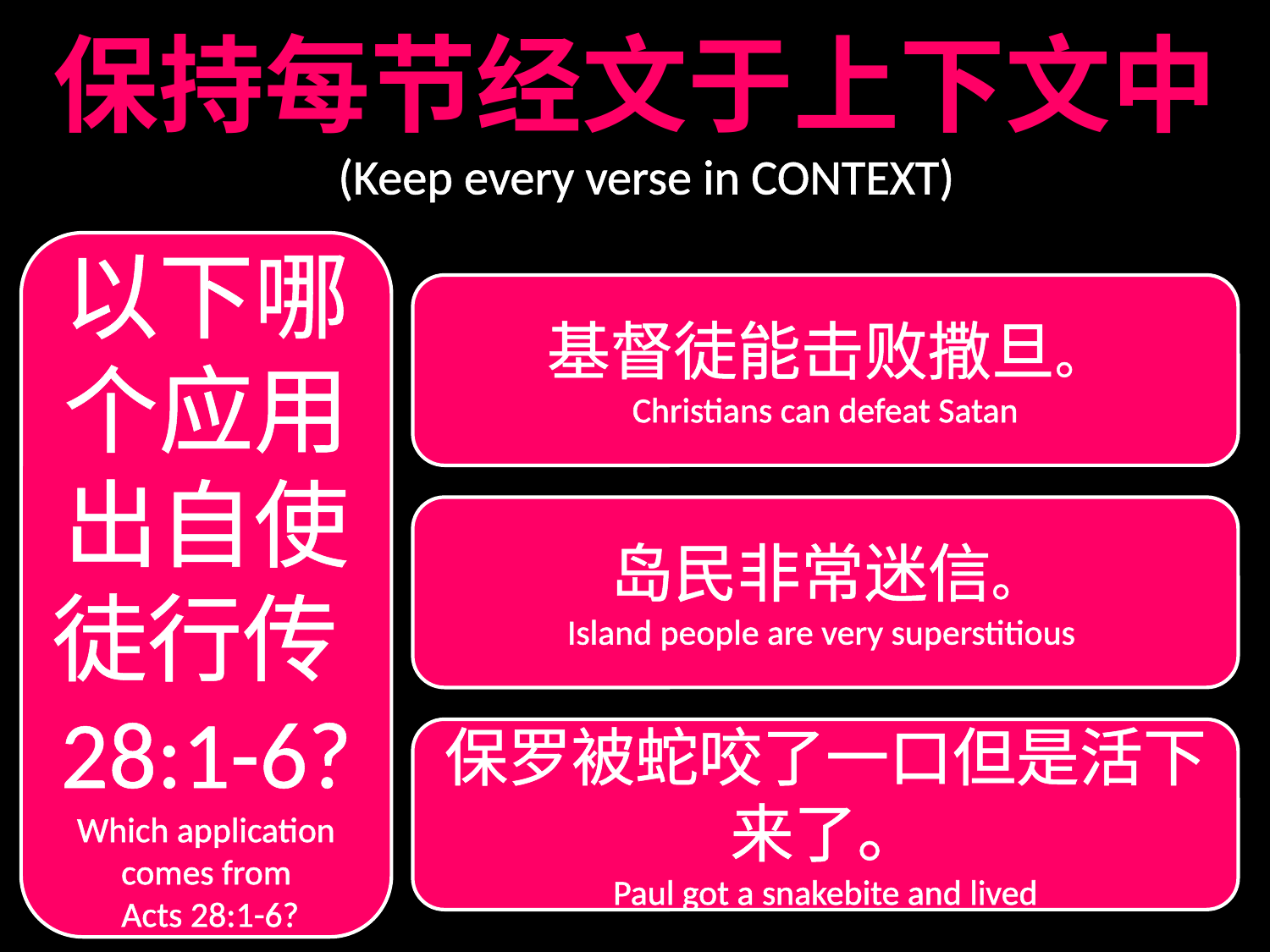

保持每节经文于上下文中
 (Keep every verse in CONTEXT)
以下哪个应用出自使徒行传28:1-6?
Which application comes from
 Acts 28:1-6?
基督徒能击败撒旦。
Christians can defeat Satan
岛民非常迷信。
Island people are very superstitious
保罗被蛇咬了一口但是活下来了。
Paul got a snakebite and lived